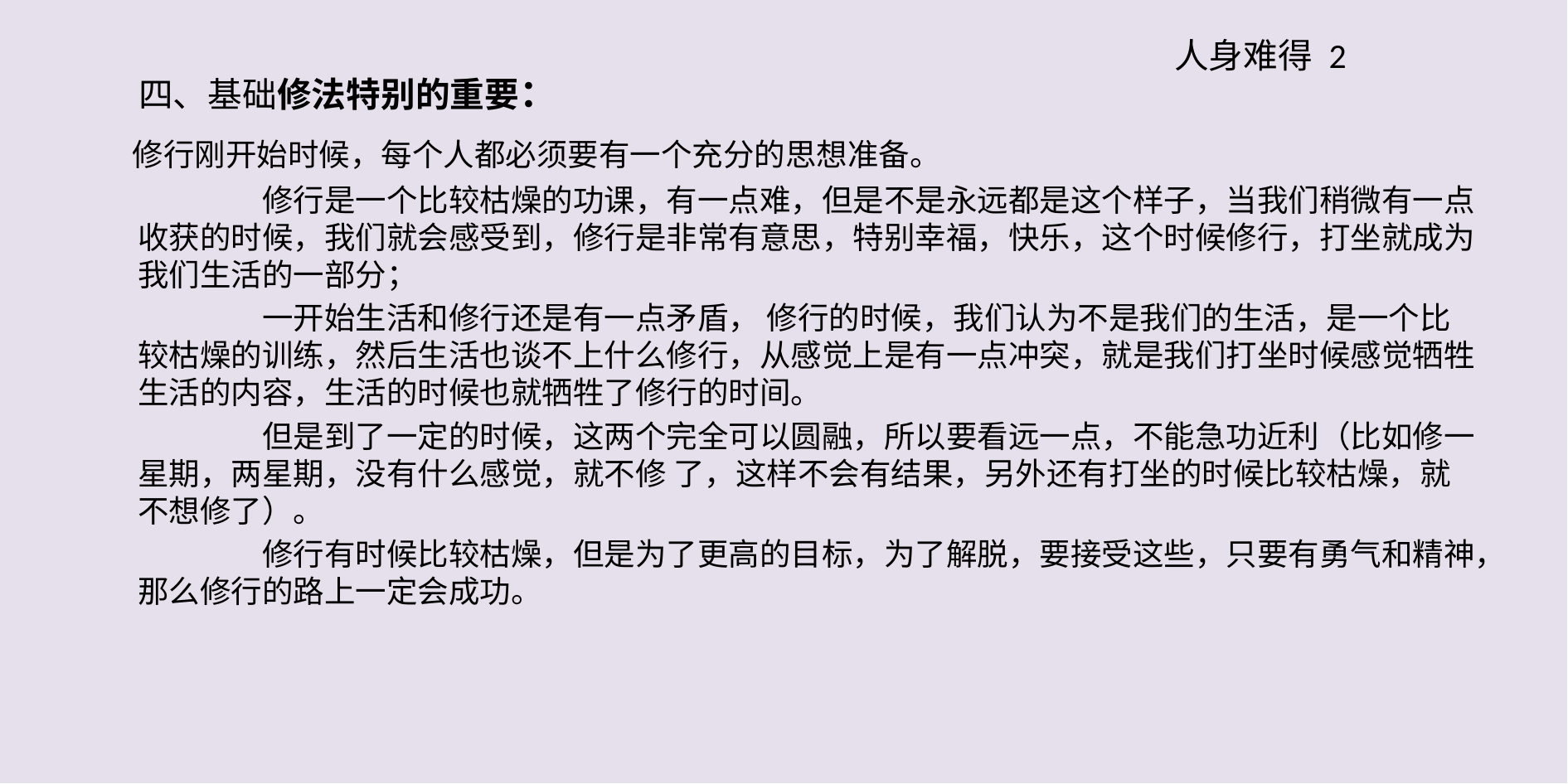

人身难得 2
    四、基础修法特别的重要：
　修行刚开始时候，每个人都必须要有一个充分的思想准备。
		修行是一个比较枯燥的功课，有一点难，但是不是永远都是这个样子，当我们稍微有一点收获的时候，我们就会感受到，修行是非常有意思，特别幸福，快乐，这个时候修行，打坐就成为我们生活的一部分；
		一开始生活和修行还是有一点矛盾， 修行的时候，我们认为不是我们的生活，是一个比较枯燥的训练，然后生活也谈不上什么修行，从感觉上是有一点冲突，就是我们打坐时候感觉牺牲生活的内容，生活的时候也就牺牲了修行的时间。
		但是到了一定的时候，这两个完全可以圆融，所以要看远一点，不能急功近利（比如修一星期，两星期，没有什么感觉，就不修 了，这样不会有结果，另外还有打坐的时候比较枯燥，就不想修了）。
		修行有时候比较枯燥，但是为了更高的目标，为了解脱，要接受这些，只要有勇气和精神，那么修行的路上一定会成功。